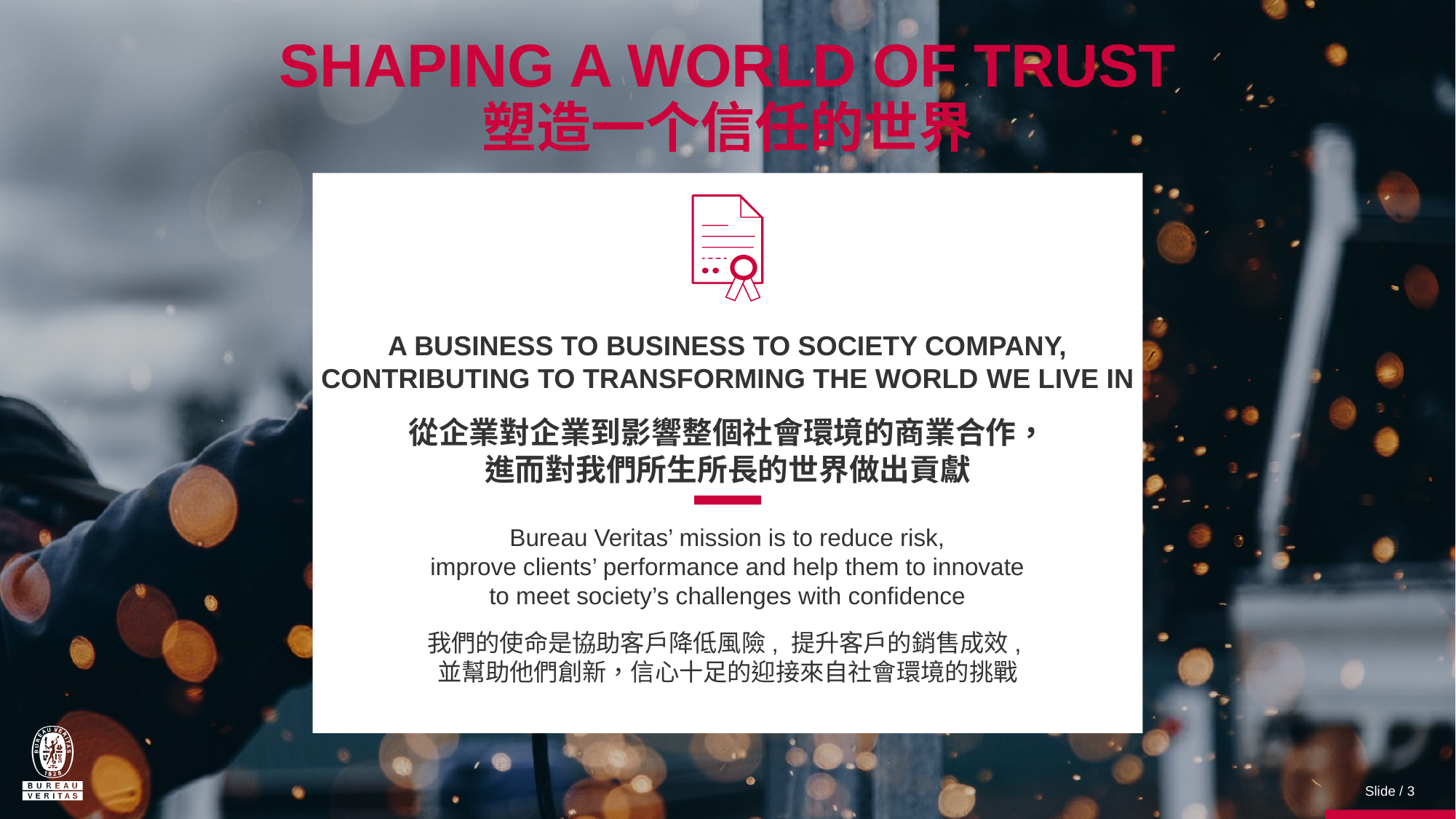

SHAPING A WORLD OF TRUST
塑造一个信任的世界

A Business to Business to Society company, contributing to transforming the world we live in

從企業對企業到影響整個社會環境的商業合作，
進而對我們所生所長的世界做出貢獻

Bureau Veritas’ mission is to reduce risk,
improve clients’ performance and help them to innovate
to meet society’s challenges with confidence

我們的使命是協助客戶降低風險, 提升客戶的銷售成效,
並幫助他們創新，信心十足的迎接來自社會環境的挑戰
Slide / 3